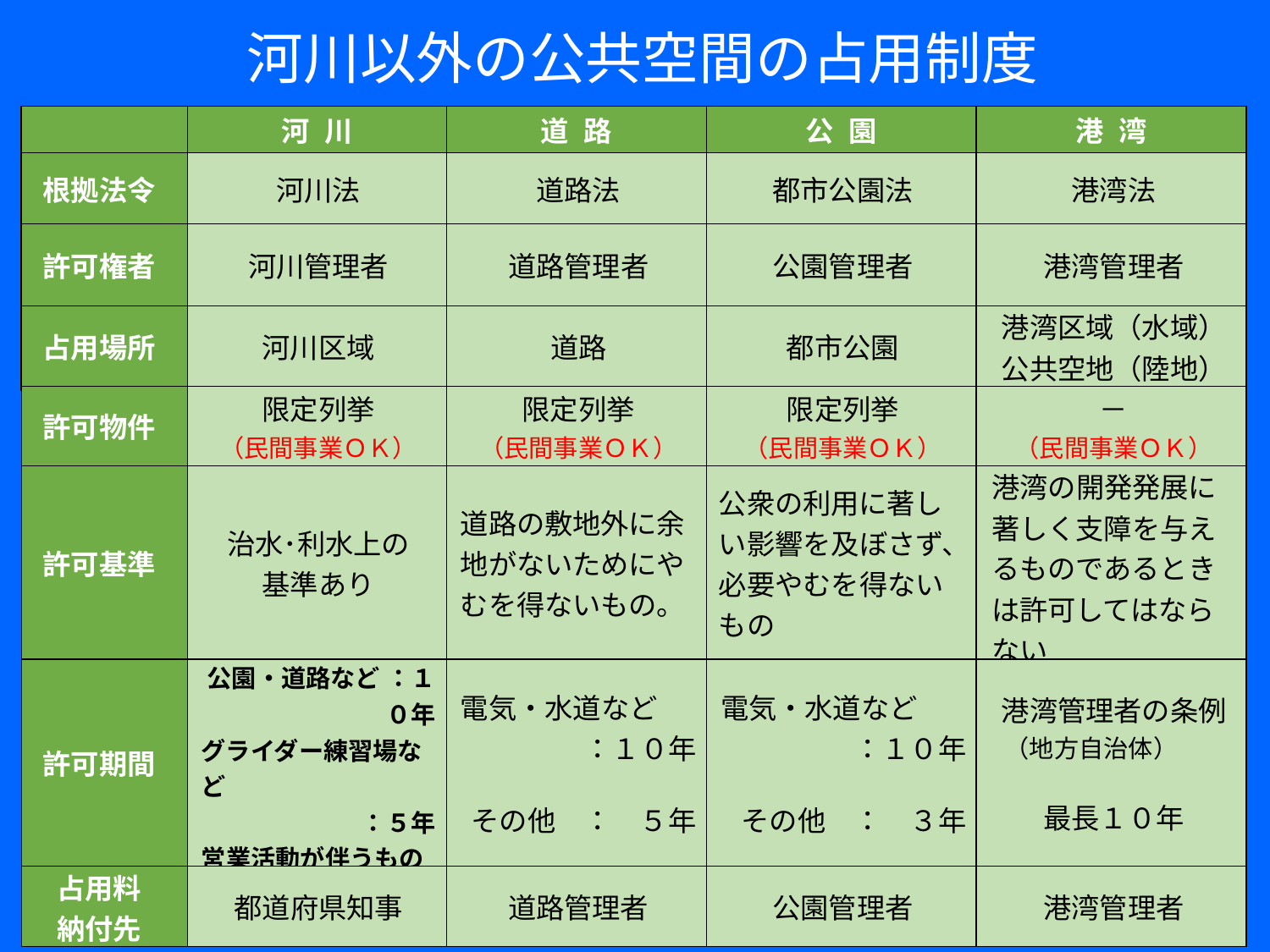

河川以外の公共空間の占用制度
|  | 河 川 | 道 路 | 公 園 | 港 湾 |
| --- | --- | --- | --- | --- |
| 根拠法令 | 河川法 | 道路法 | 都市公園法 | 港湾法 |
| 許可権者 | 河川管理者 | 道路管理者 | 公園管理者 | 港湾管理者 |
| 占用場所 | 河川区域 | 道路 | 都市公園 | 港湾区域（水域） 公共空地（陸地） |
| 許可物件 | 限定列挙 （民間事業ＯＫ） | 限定列挙 （民間事業ＯＫ） | 限定列挙 （民間事業ＯＫ） | － （民間事業ＯＫ） |
| 許可基準 | 治水･利水上の 基準あり | 道路の敷地外に余地がないためにやむを得ないもの。 | 公衆の利用に著しい影響を及ぼさず、必要やむを得ないもの | 港湾の開発発展に著しく支障を与えるものであるときは許可してはならない |
| 許可期間 | 公園・道路など ：１０年 グライダー練習場など ：５年 営業活動が伴うもの ：３年 | 電気・水道など ：１０年 その他　：　５年 | 電気・水道など ：１０年 その他　：　３年 | 港湾管理者の条例 （地方自治体） 最長１０年 |
| 占用料 納付先 | 都道府県知事 | 道路管理者 | 公園管理者 | 港湾管理者 |
|  | 河 川 | 道 路 | 公 園 | 港 湾 |
| --- | --- | --- | --- | --- |
| 根拠法令 | 河川法 | 道路法 | 都市公園法 | 港湾法 |
| 許可権者 | 河川管理者 | 道路管理者 | 公園管理者 | 港湾管理者 |
| 占用場所 | 河川区域 | 道路 | 都市公園 | 港湾区域（水域） 公共空地（陸地） |
| 許可物件 | 限定列挙 （民間事業ＯＫ） | 限定列挙 （民間事業ＯＫ） | 限定列挙 （民間事業ＯＫ） | － （民間事業ＯＫ） |
| 許可基準 | 治水･利水上の 基準あり | 道路の敷地外に余地がないためにやむを得ないもの。 | 公衆の利用に著しい影響を及ぼさず、必要やむを得ないもの | 港湾の開発発展に著しく支障を与えるものであるときは許可してはならない |
| 許可期間 | 公園・道路など ：１０年 グライダー練習場など ：５年 営業活動が伴うもの ：３年 | 電気・水道など ：１０年 その他　：　５年 | 電気・水道など ：１０年 その他　：　３年 | 港湾管理者の条例 （地方自治体） 最長１０年 |
| 占用料 納付先 | 都道府県知事 | 道路管理者 | 公園管理者 | 港湾管理者 |

26